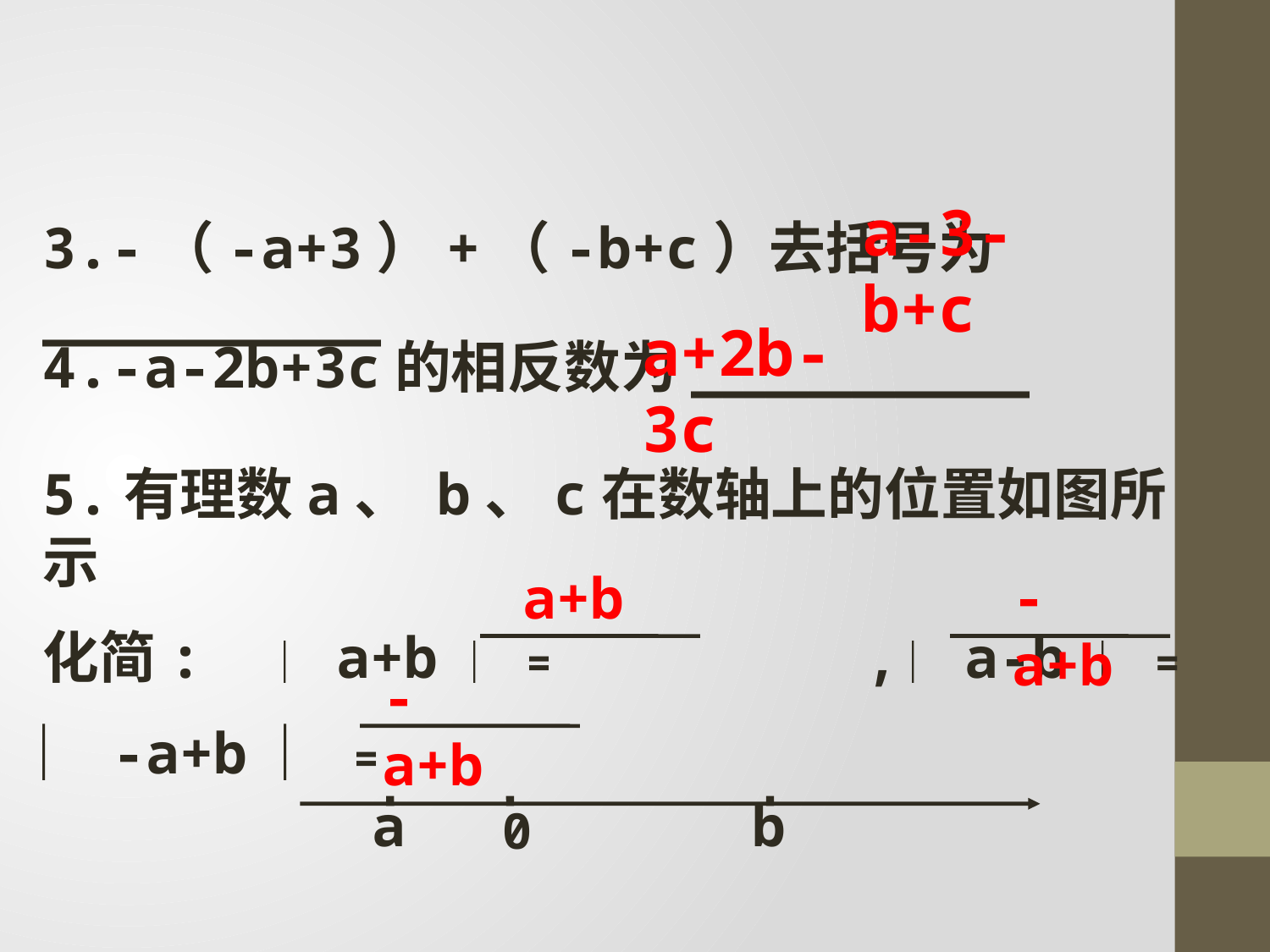

a-3-b+c
3.-（-a+3）+（-b+c）去括号为__________
a+2b-3c
4.-a-2b+3c的相反数为__________
5.有理数a、 b、c在数轴上的位置如图所示
化简:  ︳a+b ︳=            ,︳a-b ︳=
︳-a+b ︳=
-a+b
a+b

-a+b

a
b
0